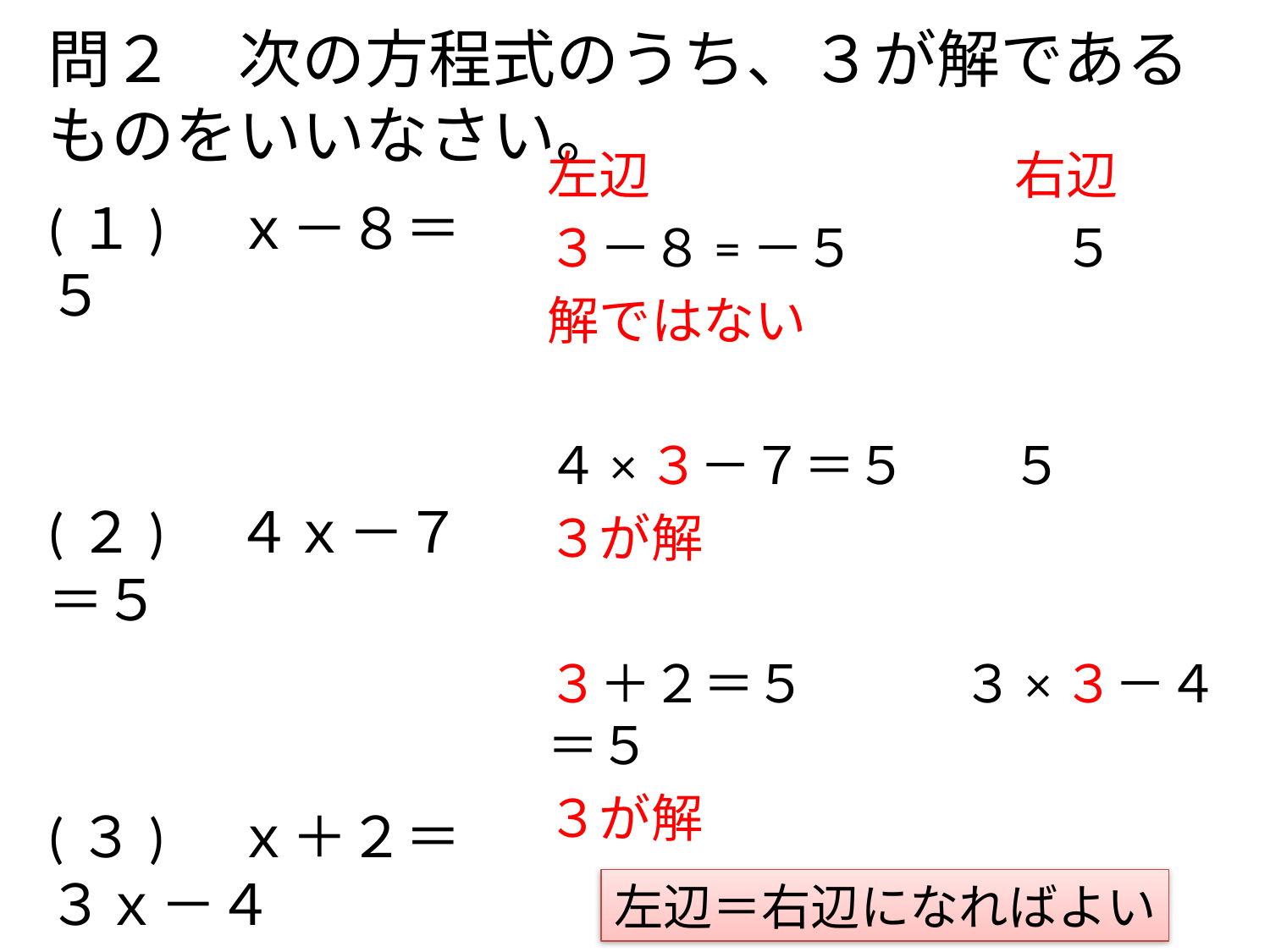

# 問２　次の方程式のうち、３が解であるものをいいなさい。
左辺　　　　　　　右辺
３－８=－５　　　　５
解ではない

４×３－７＝５　　５
３が解

３＋２＝５　　　３×３－４＝５
３が解

(１)　ｘ－８＝５

(２)　４ｘ－７＝５

(３)　ｘ＋２＝３ｘ－４
左辺＝右辺になればよい